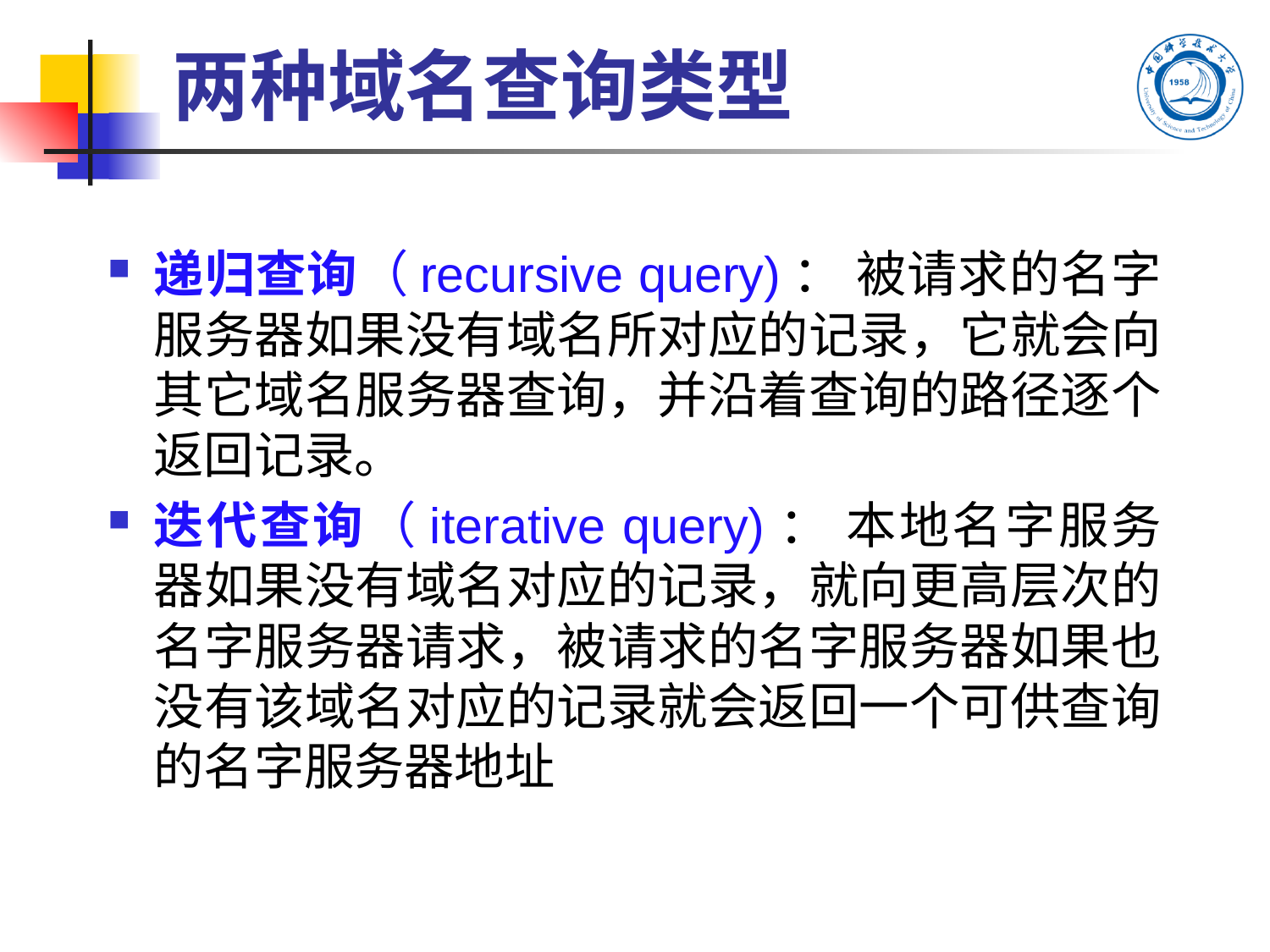

# 两种域名查询类型
递归查询（recursive query)： 被请求的名字服务器如果没有域名所对应的记录，它就会向其它域名服务器查询，并沿着查询的路径逐个返回记录。
迭代查询（iterative query)： 本地名字服务器如果没有域名对应的记录，就向更高层次的名字服务器请求，被请求的名字服务器如果也没有该域名对应的记录就会返回一个可供查询的名字服务器地址